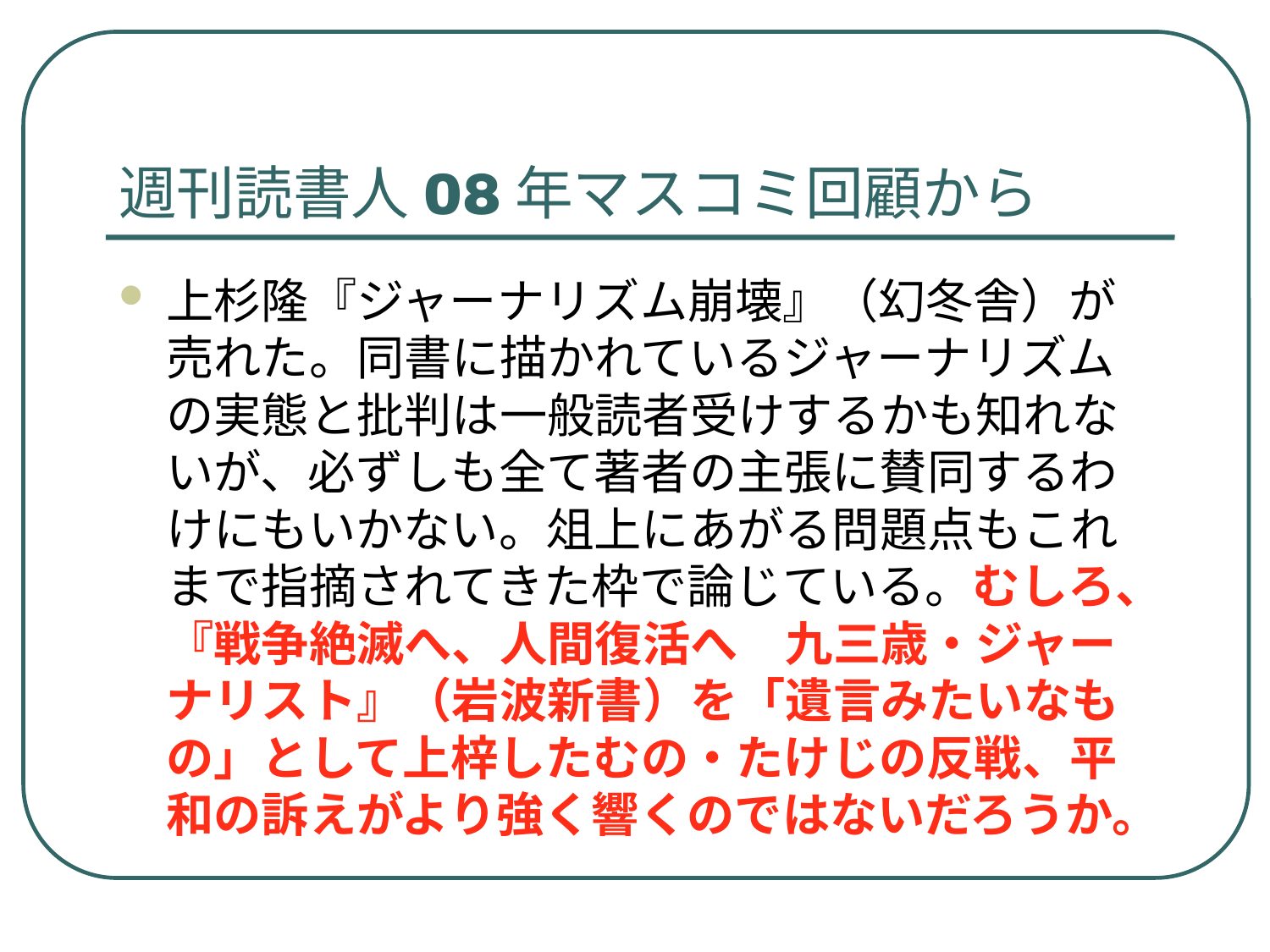

# 週刊読書人08年マスコミ回顧から
上杉隆『ジャーナリズム崩壊』（幻冬舎）が売れた。同書に描かれているジャーナリズムの実態と批判は一般読者受けするかも知れないが、必ずしも全て著者の主張に賛同するわけにもいかない。俎上にあがる問題点もこれまで指摘されてきた枠で論じている。むしろ、『戦争絶滅へ、人間復活へ　九三歳・ジャーナリスト』（岩波新書）を「遺言みたいなもの」として上梓したむの・たけじの反戦、平和の訴えがより強く響くのではないだろうか。